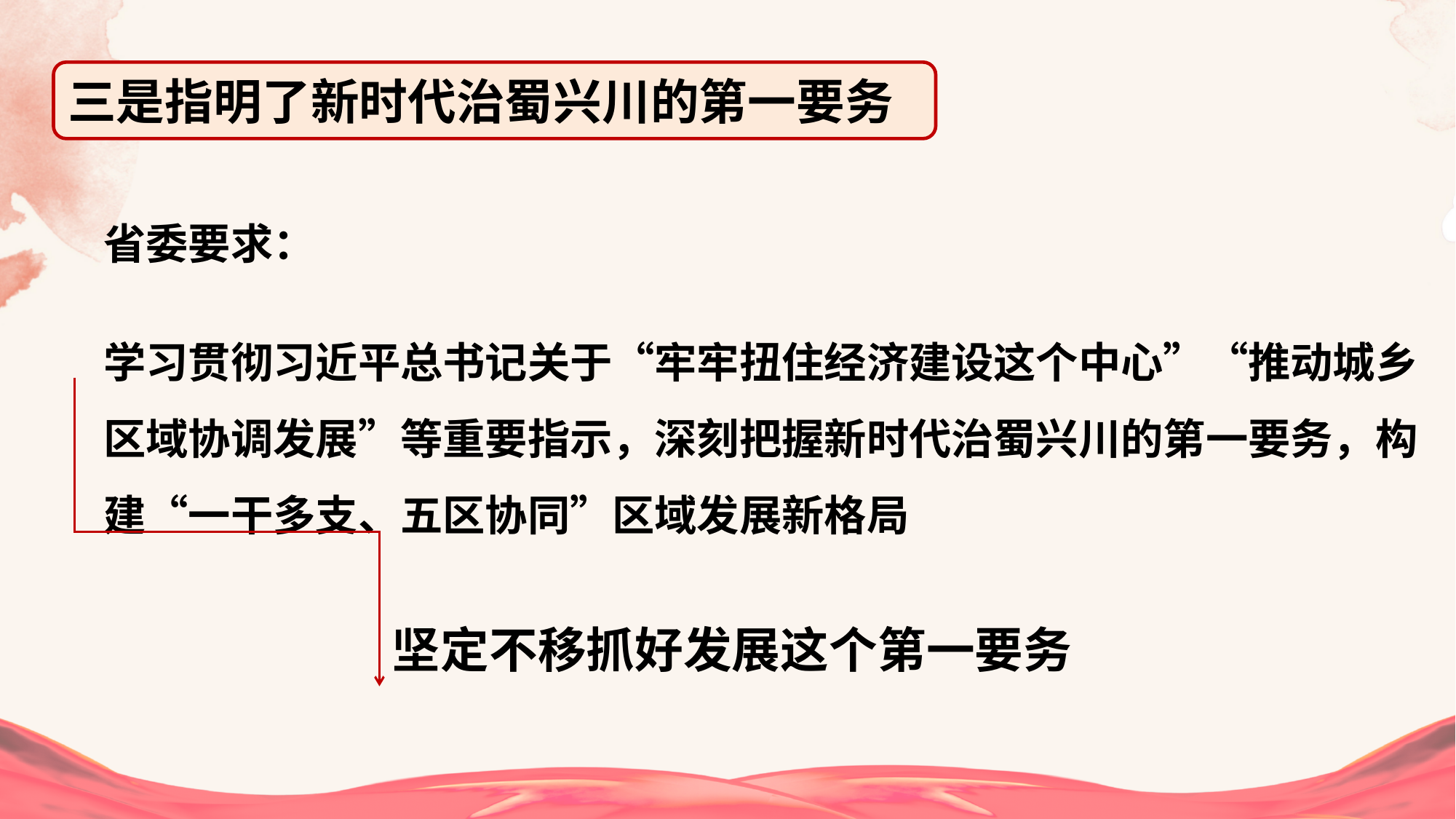

三是指明了新时代治蜀兴川的第一要务
省委要求：

学习贯彻习近平总书记关于“牢牢扭住经济建设这个中心”“推动城乡区域协调发展”等重要指示，深刻把握新时代治蜀兴川的第一要务，构建“一干多支、五区协同”区域发展新格局

坚定不移抓好发展这个第一要务